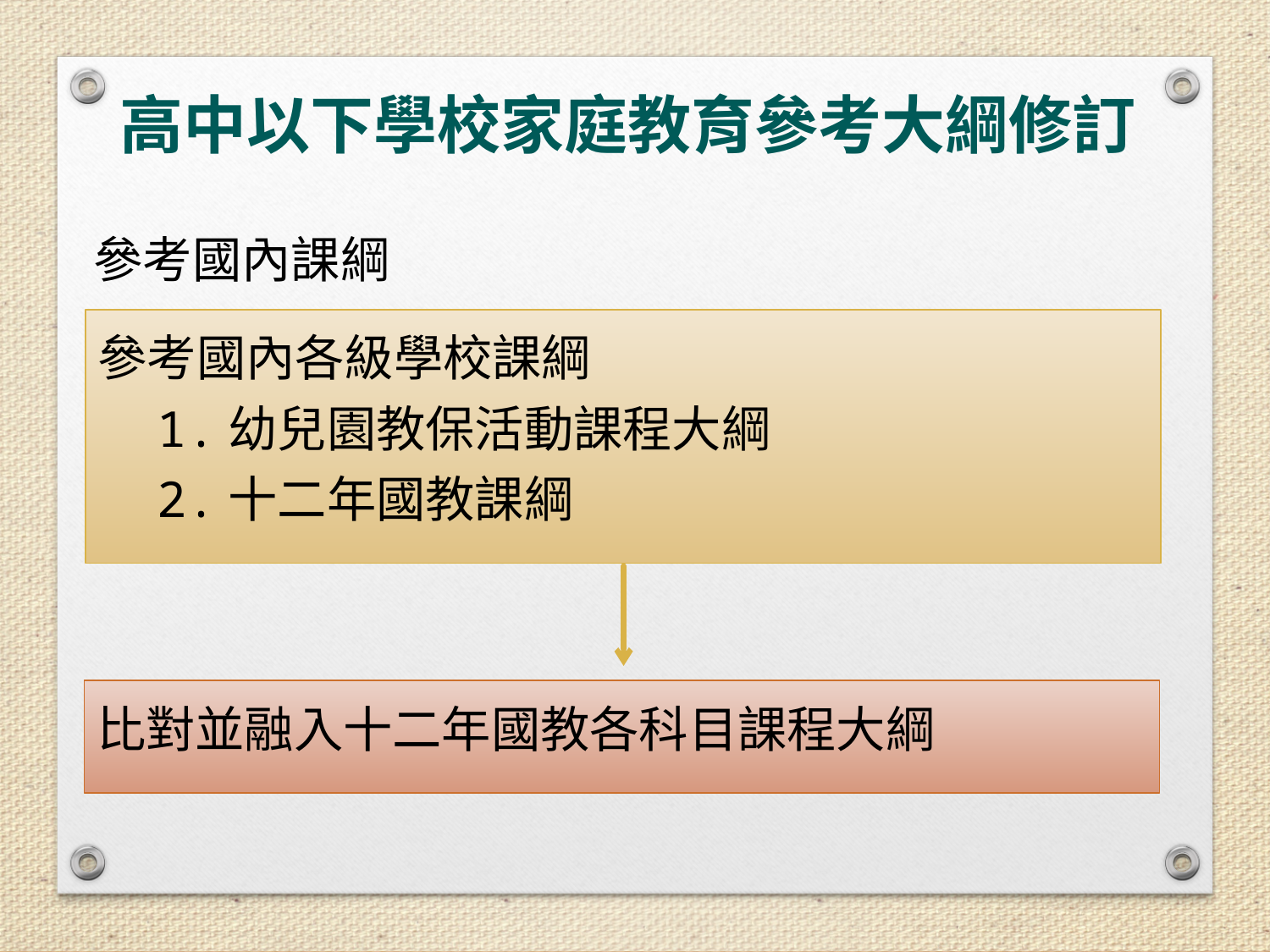

高中以下學校家庭教育參考大綱修訂
參考國內課綱
參考國內各級學校課綱
  1.幼兒園教保活動課程大綱
  2.十二年國教課綱

比對並融入十二年國教各科目課程大綱